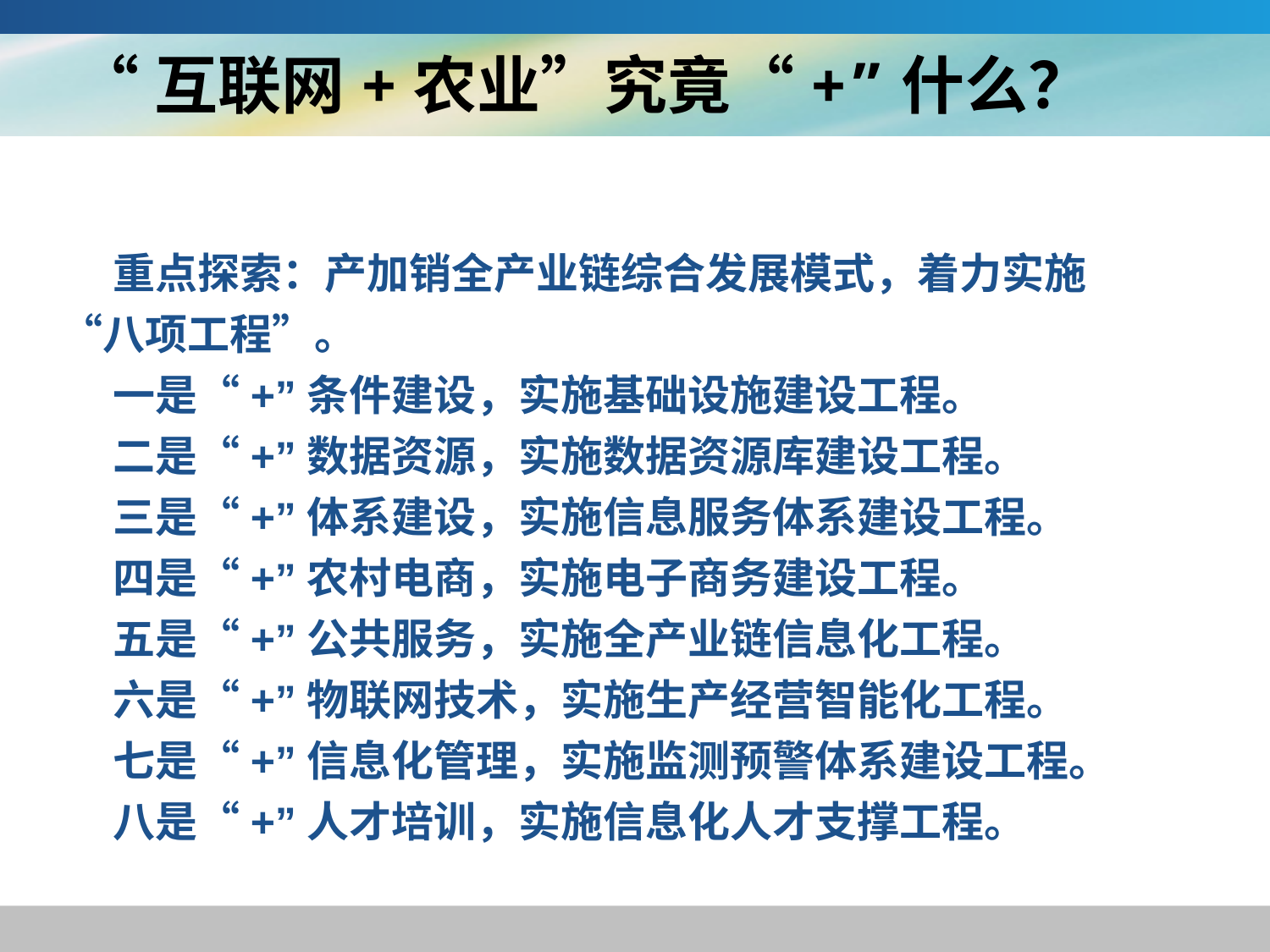

# “互联网+农业”究竟“+”什么？
重点探索：产加销全产业链综合发展模式，着力实施“八项工程”。
一是“+”条件建设，实施基础设施建设工程。
二是“+”数据资源，实施数据资源库建设工程。
三是“+”体系建设，实施信息服务体系建设工程。
四是“+”农村电商，实施电子商务建设工程。
五是“+”公共服务，实施全产业链信息化工程。
六是“+”物联网技术，实施生产经营智能化工程。
七是“+”信息化管理，实施监测预警体系建设工程。
八是“+”人才培训，实施信息化人才支撑工程。